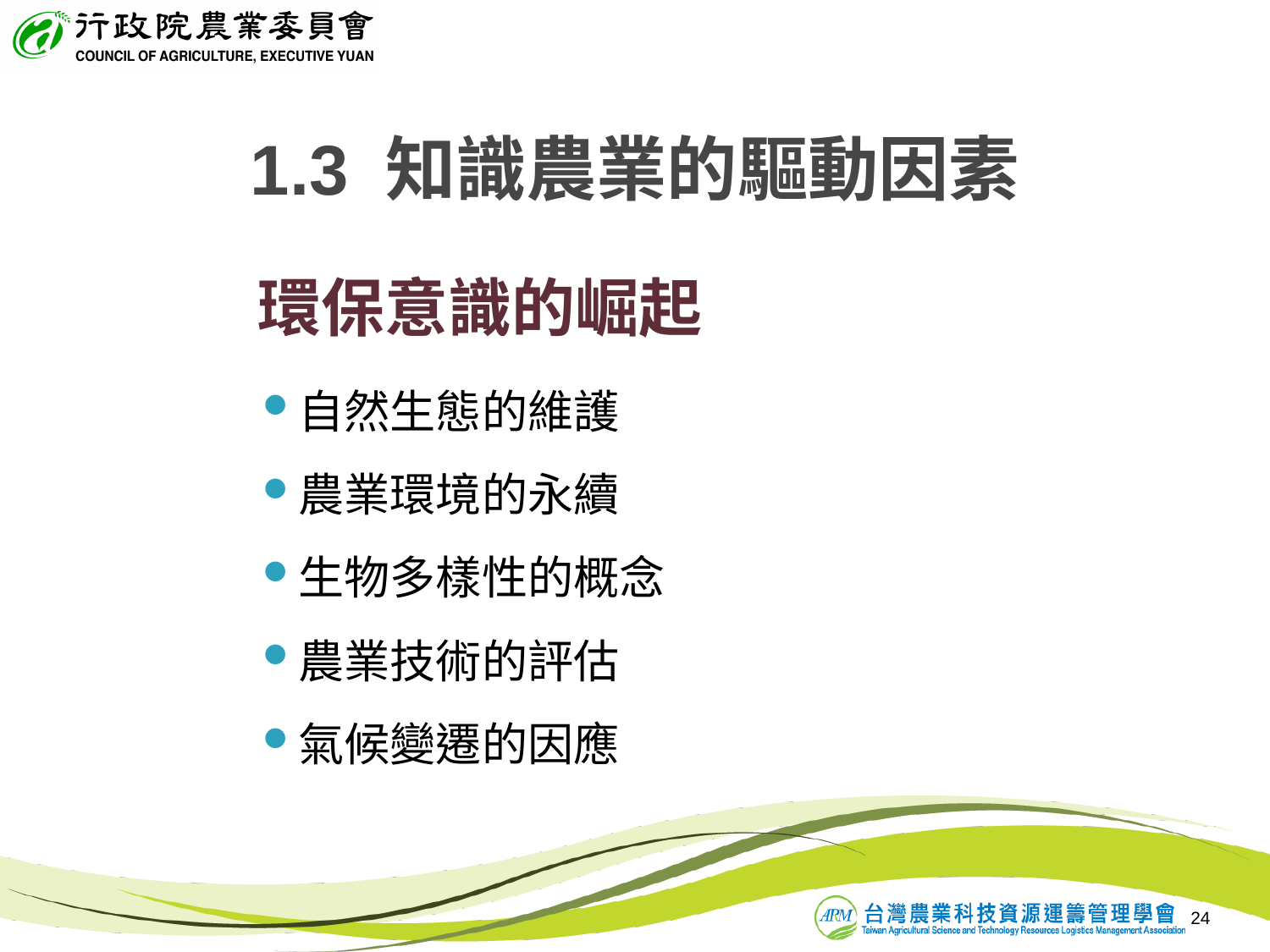

1.3 知識農業的驅動因素
# 環保意識的崛起
自然生態的維護
農業環境的永續
生物多樣性的概念
農業技術的評估
氣候變遷的因應
24